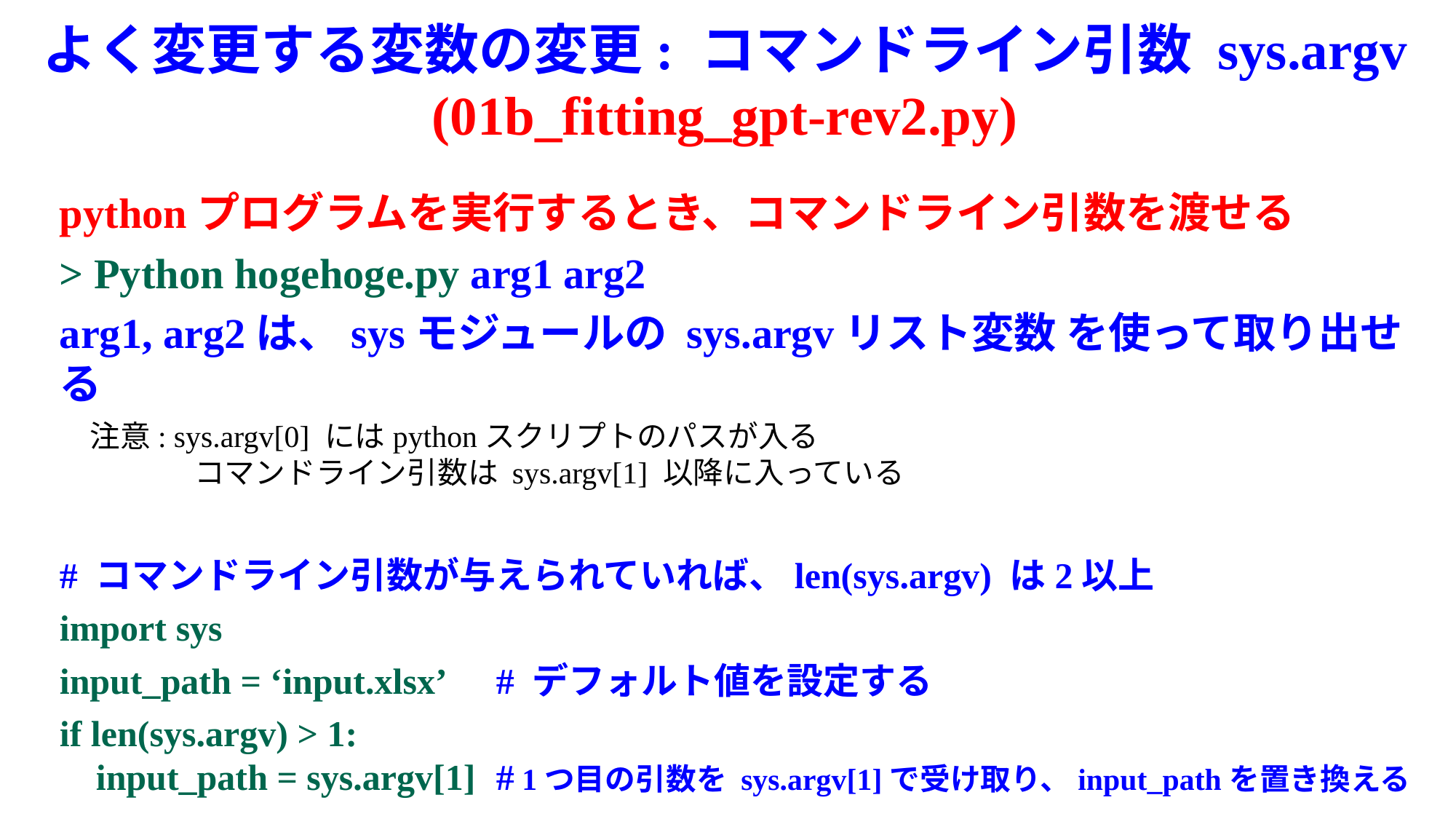

# よく変更する変数の変更: コマンドライン引数 sys.argv (01b_fitting_gpt-rev2.py)
pythonプログラムを実行するとき、コマンドライン引数を渡せる
> Python hogehoge.py arg1 arg2
arg1, arg2は、sysモジュールの sys.argvリスト変数 を使って取り出せる
　注意: sys.argv[0] にはpythonスクリプトのパスが入る
　　　　  コマンドライン引数は sys.argv[1] 以降に入っている

# コマンドライン引数が与えられていれば、len(sys.argv) は2以上
import sys
input_path = ‘input.xlsx’	# デフォルト値を設定する
if len(sys.argv) > 1:
    input_path = sys.argv[1]	# 1つ目の引数を sys.argv[1]で受け取り、input_pathを置き換える